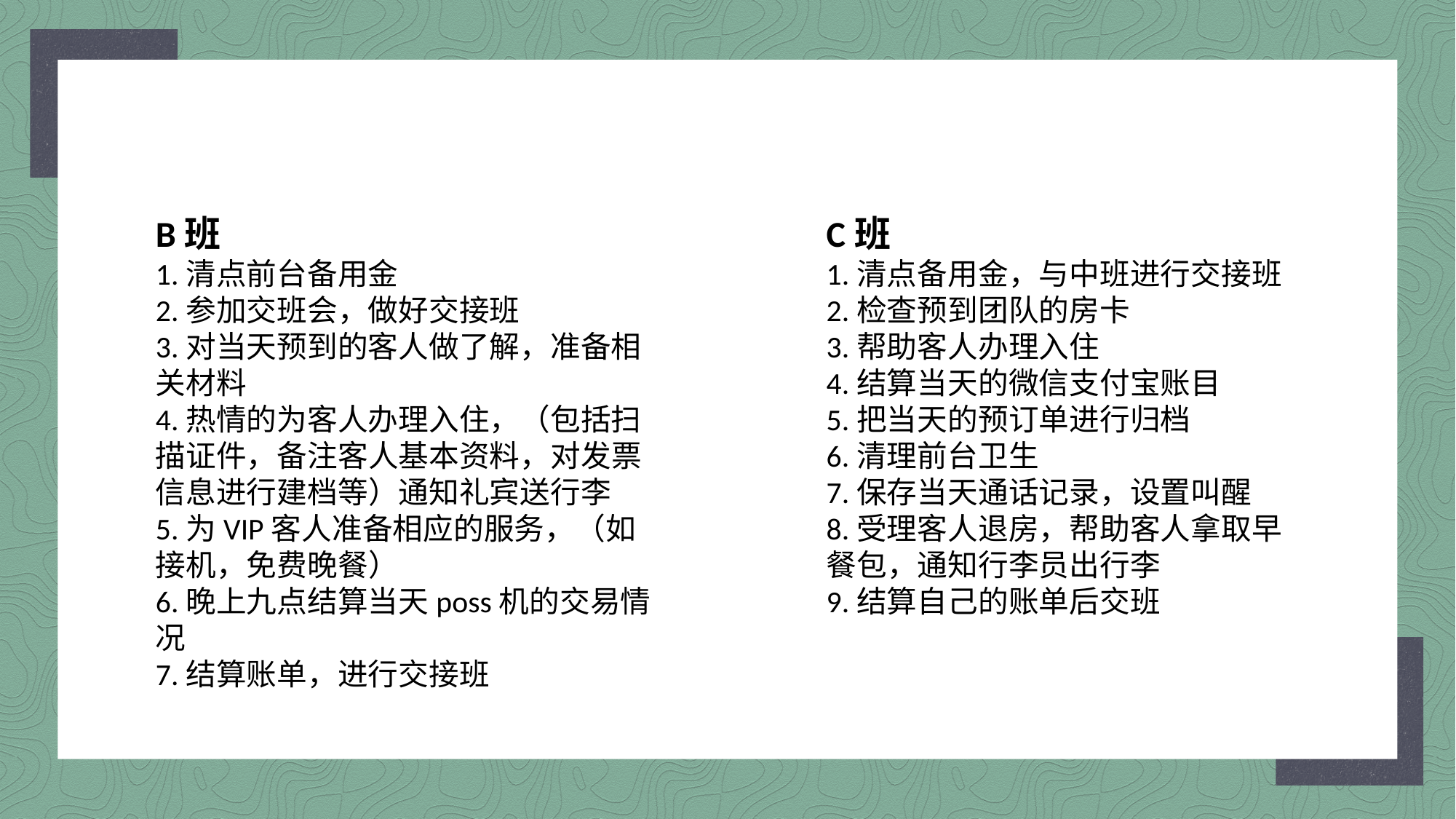

B班
1.清点前台备用金
2.参加交班会，做好交接班
3.对当天预到的客人做了解，准备相关材料
4.热情的为客人办理入住，（包括扫描证件，备注客人基本资料，对发票信息进行建档等）通知礼宾送行李
5.为VIP客人准备相应的服务，（如接机，免费晚餐）
6.晚上九点结算当天poss机的交易情况
7.结算账单，进行交接班
C班
1.清点备用金，与中班进行交接班
2.检查预到团队的房卡
3.帮助客人办理入住
4.结算当天的微信支付宝账目
5.把当天的预订单进行归档
6.清理前台卫生
7.保存当天通话记录，设置叫醒
8.受理客人退房，帮助客人拿取早餐包，通知行李员出行李
9.结算自己的账单后交班